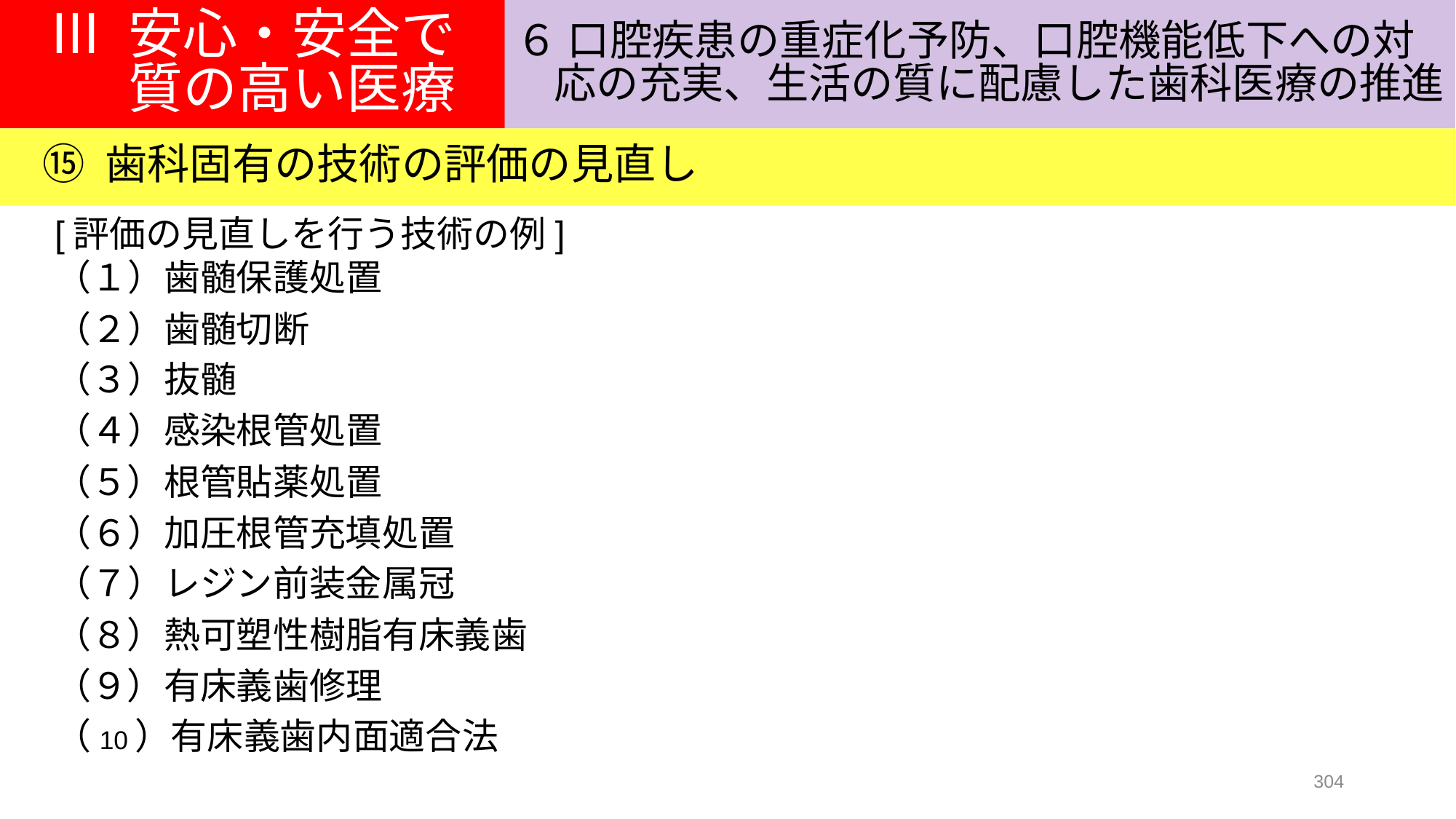

Ⅲ 安心・安全で
質の高い医療
６ 口腔疾患の重症化予防、口腔機能低下への対
応の充実、生活の質に配慮した歯科医療の推進
⑮ 歯科固有の技術の評価の見直し
[評価の見直しを行う技術の例]
（１）歯髄保護処置

（２）歯髄切断

（３）抜髄

（４）感染根管処置

（５）根管貼薬処置

（６）加圧根管充填処置

（７）レジン前装金属冠
（８）熱可塑性樹脂有床義歯

（９）有床義歯修理

（10）有床義歯内面適合法

304